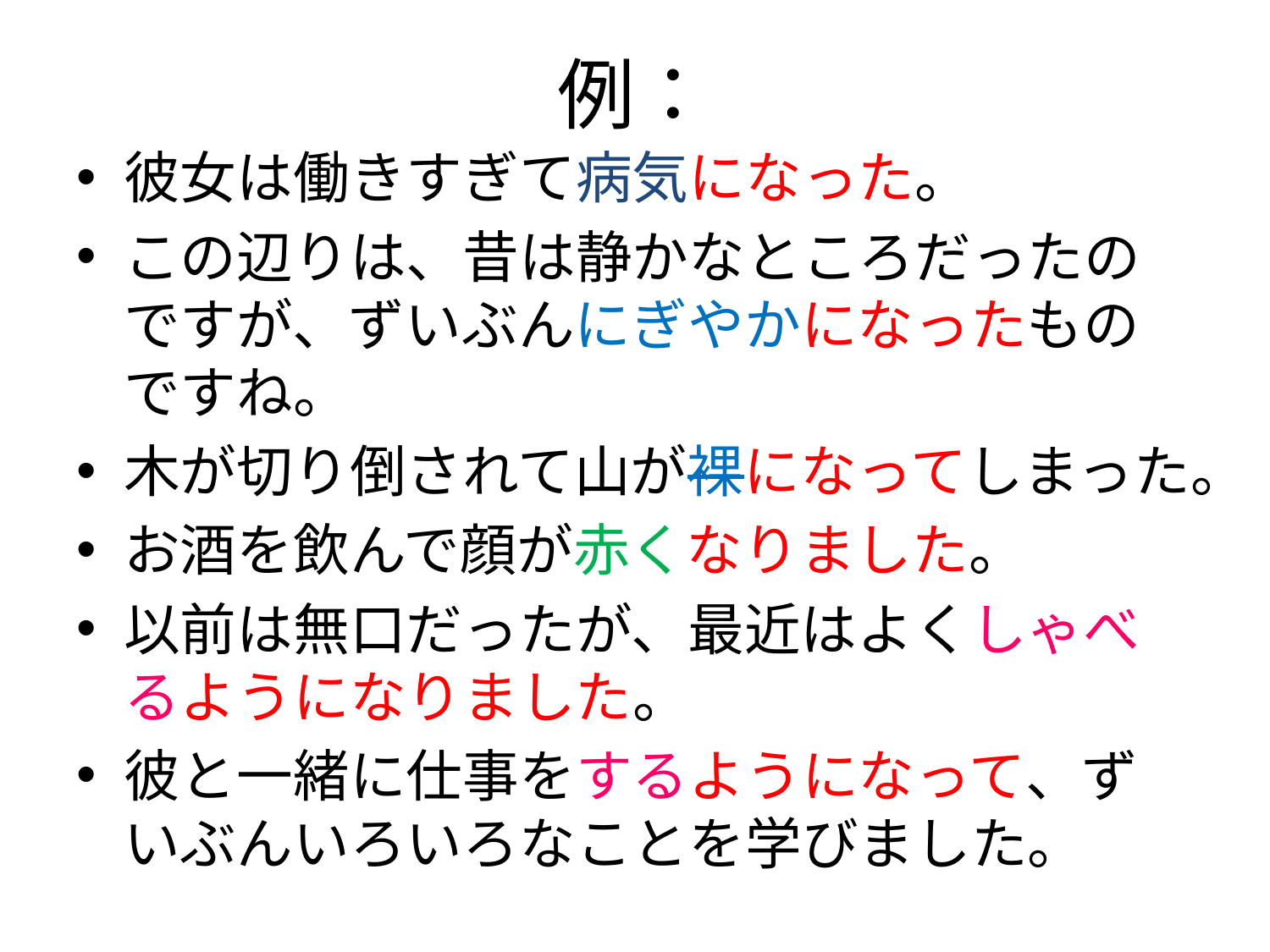

# 例：
彼女は働きすぎて病気になった。
この辺りは、昔は静かなところだったのですが、ずいぶんにぎやかになったものですね。
木が切り倒されて山が裸になってしまった。
お酒を飲んで顔が赤くなりました。
以前は無口だったが、最近はよくしゃべるようになりました。
彼と一緒に仕事をするようになって、ずいぶんいろいろなことを学びました。